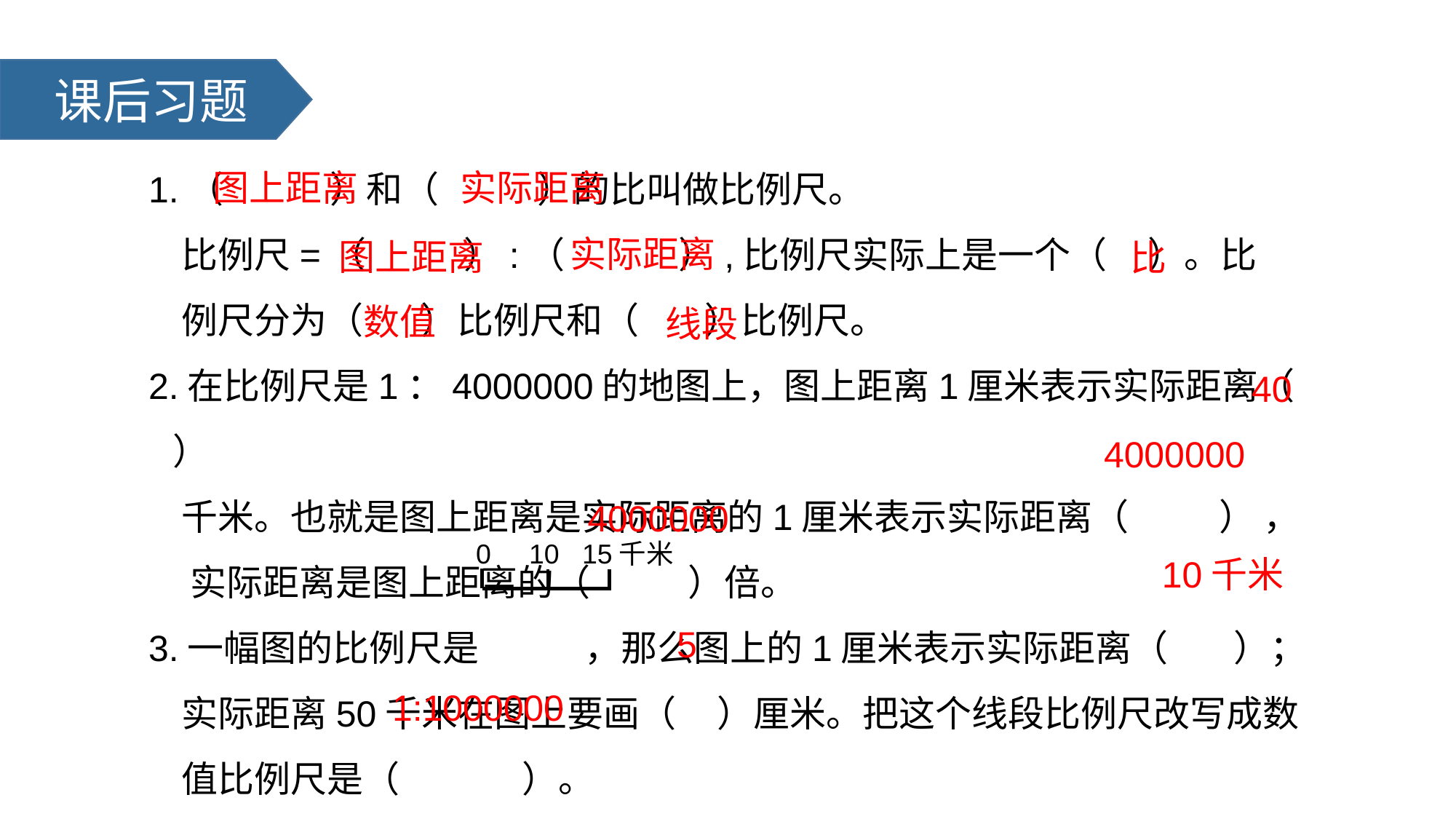

课后习题
图上距离
实际距离
1.（             ）和（            ）的比叫做比例尺。
   比例尺=（            ）:（              ）,比例尺实际上是一个（     ）。比
   例尺分为（       ）比例尺和（        ）比例尺。
2.在比例尺是1：4000000的地图上，图上距离1厘米表示实际距离（     ）
   千米。也就是图上距离是实际距离的1厘米表示实际距离（           ） ，
    实际距离是图上距离的（            ）倍。
3.一幅图的比例尺是             ，那么图上的1厘米表示实际距离（        ）；
   实际距离50千米在图上要画（     ）厘米。把这个线段比例尺改写成数
   值比例尺是（               ）。
实际距离
图上距离
比
数值
线段
40
4000000
4000000
0     10   15千米
10千米
5
 1:1000000